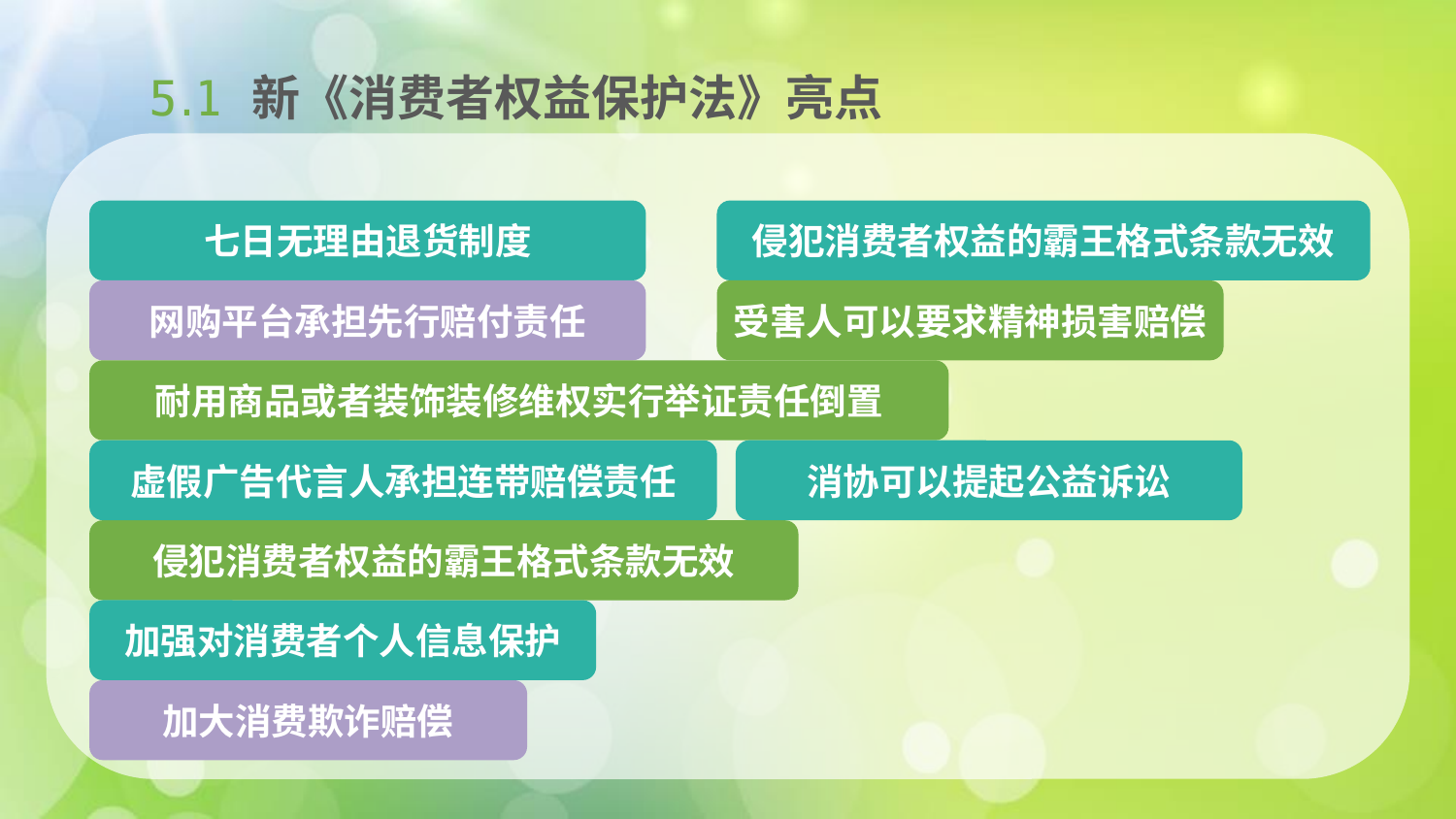

5.1 新《消费者权益保护法》亮点
七日无理由退货制度
侵犯消费者权益的霸王格式条款无效
网购平台承担先行赔付责任
受害人可以要求精神损害赔偿
耐用商品或者装饰装修维权实行举证责任倒置
虚假广告代言人承担连带赔偿责任
消协可以提起公益诉讼
侵犯消费者权益的霸王格式条款无效
加强对消费者个人信息保护
加大消费欺诈赔偿